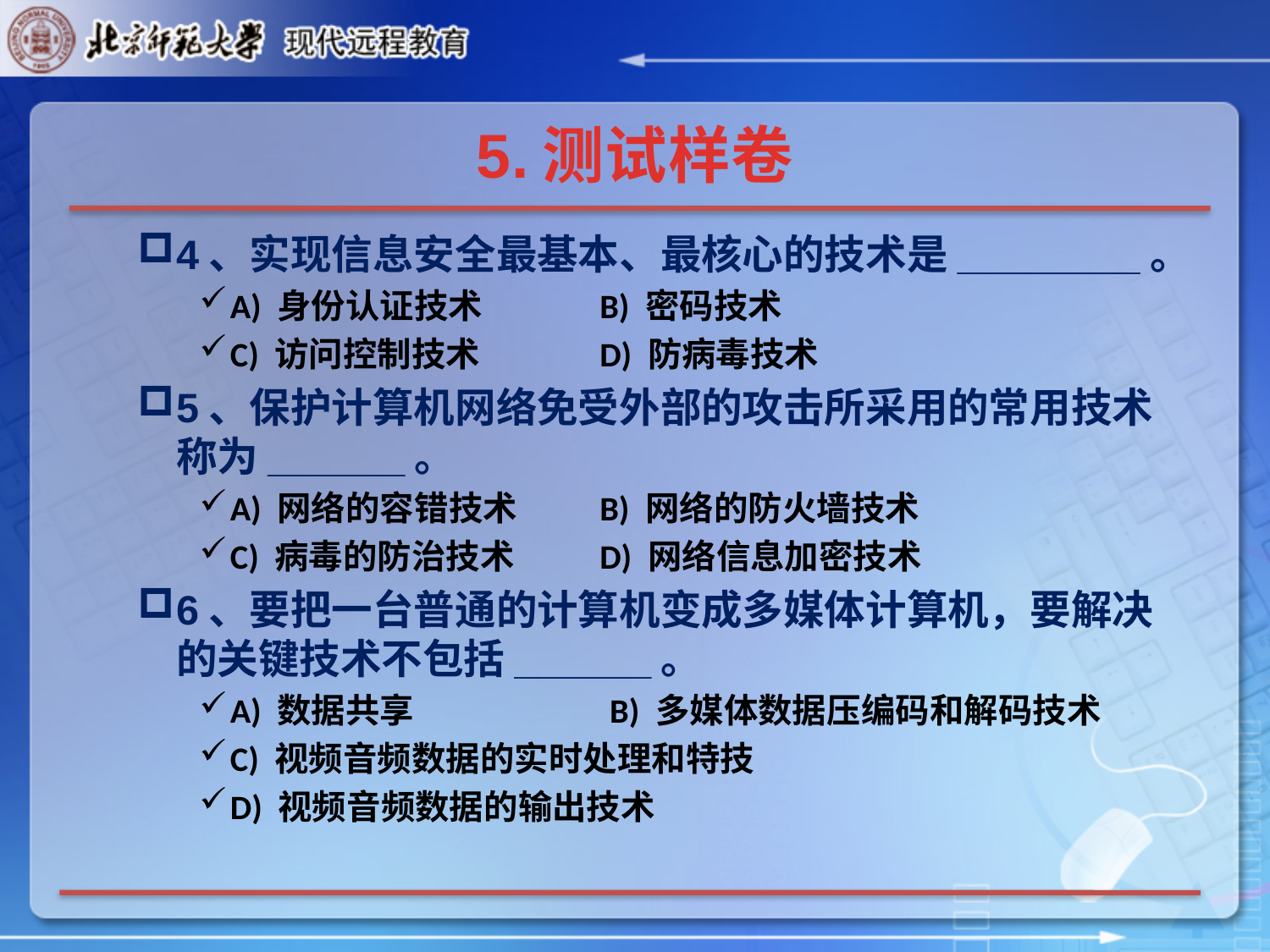

# 5.测试样卷
4、实现信息安全最基本、最核心的技术是________。
A) 身份认证技术	B) 密码技术
C) 访问控制技术	D) 防病毒技术
5、保护计算机网络免受外部的攻击所采用的常用技术称为______。
A) 网络的容错技术	B) 网络的防火墙技术
C) 病毒的防治技术	D) 网络信息加密技术
6、要把一台普通的计算机变成多媒体计算机，要解决的关键技术不包括______。
A) 数据共享	                B) 多媒体数据压编码和解码技术
C) 视频音频数据的实时处理和特技
D) 视频音频数据的输出技术